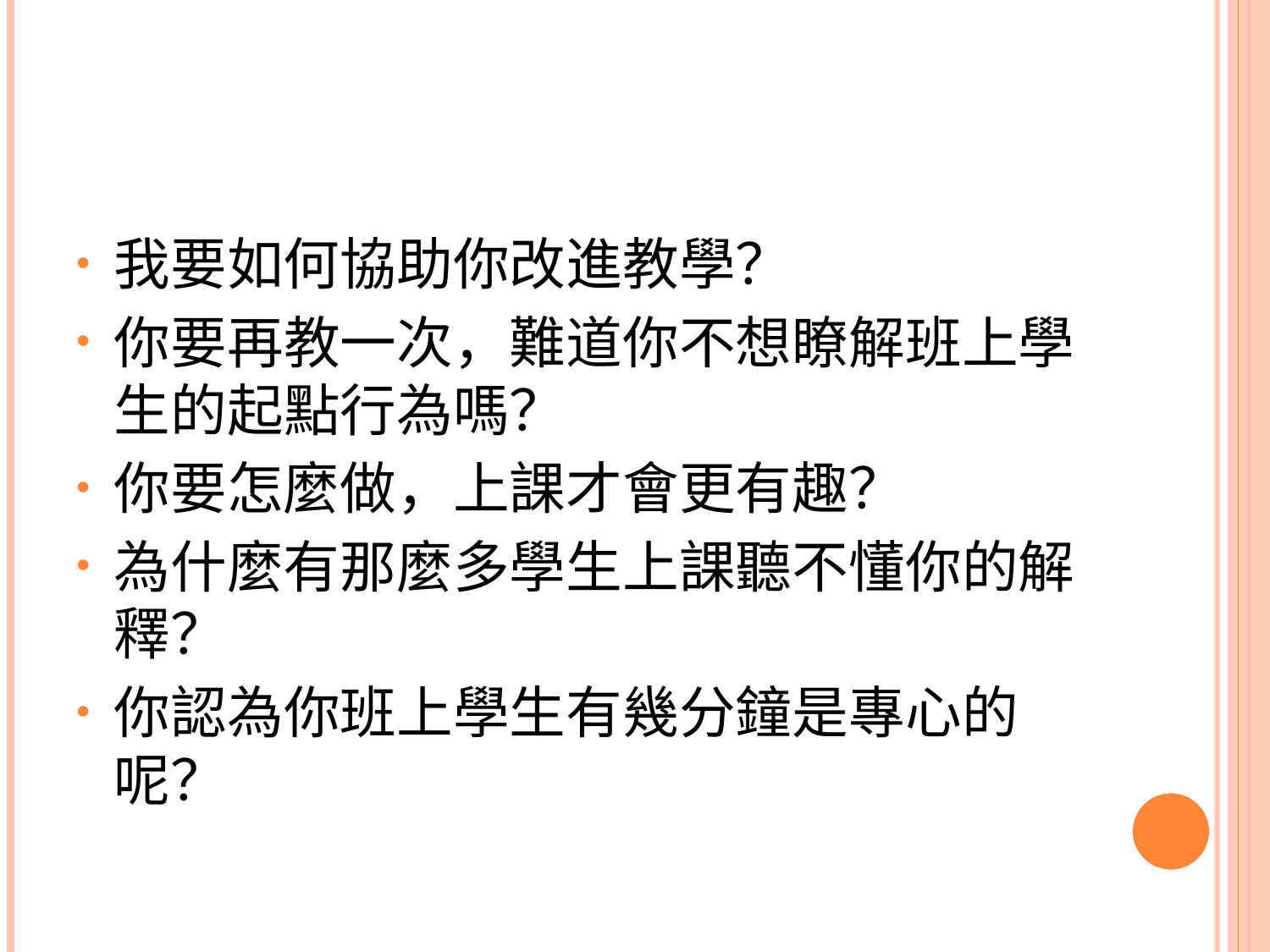

#
我要如何協助你改進教學？
你要再教一次，難道你不想瞭解班上學生的起點行為嗎？
你要怎麼做，上課才會更有趣？
為什麼有那麼多學生上課聽不懂你的解釋？
你認為你班上學生有幾分鐘是專心的呢？